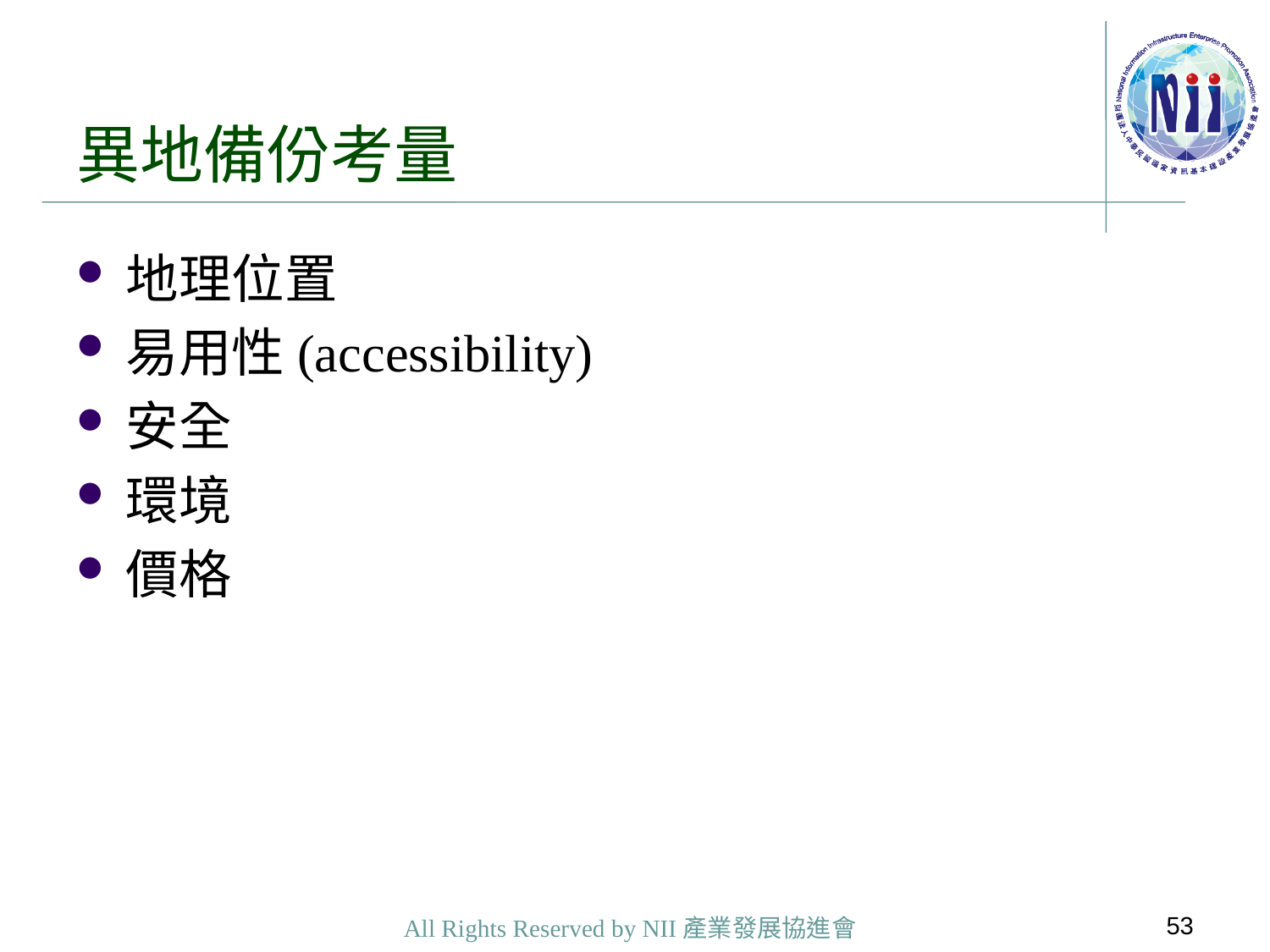

# 異地備份考量
地理位置
易用性(accessibility)
安全
環境
價格
53
All Rights Reserved by NII產業發展協進會